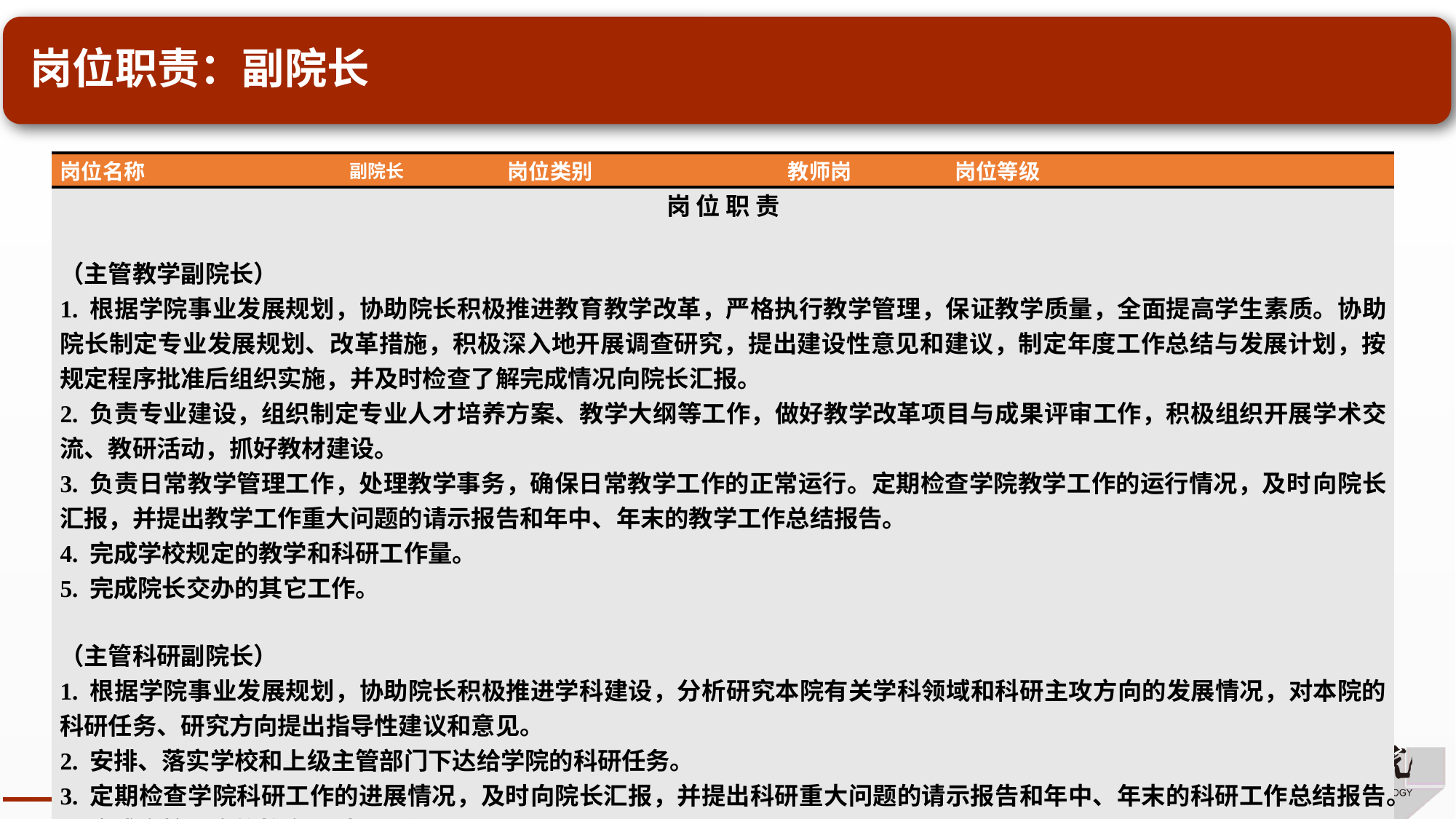

# 岗位职责：副院长
| 岗位名称 | 副院长 | 岗位类别 | 教师岗 | 岗位等级 |  |
| --- | --- | --- | --- | --- | --- |
| 岗 位 职 责   （主管教学副院长） 1. 根据学院事业发展规划，协助院长积极推进教育教学改革，严格执行教学管理，保证教学质量，全面提高学生素质。协助院长制定专业发展规划、改革措施，积极深入地开展调查研究，提出建设性意见和建议，制定年度工作总结与发展计划，按规定程序批准后组织实施，并及时检查了解完成情况向院长汇报。 2. 负责专业建设，组织制定专业人才培养方案、教学大纲等工作，做好教学改革项目与成果评审工作，积极组织开展学术交流、教研活动，抓好教材建设。 3. 负责日常教学管理工作，处理教学事务，确保日常教学工作的正常运行。定期检查学院教学工作的运行情况，及时向院长汇报，并提出教学工作重大问题的请示报告和年中、年末的教学工作总结报告。 4. 完成学校规定的教学和科研工作量。 5. 完成院长交办的其它工作。    （主管科研副院长） 1. 根据学院事业发展规划，协助院长积极推进学科建设，分析研究本院有关学科领域和科研主攻方向的发展情况，对本院的科研任务、研究方向提出指导性建议和意见。 2. 安排、落实学校和上级主管部门下达给学院的科研任务。 3. 定期检查学院科研工作的进展情况，及时向院长汇报，并提出科研重大问题的请示报告和年中、年末的科研工作总结报告。 4. 完成学校规定的教学和科研工作量。 5. 完成院长交办的其他工作任务。 |  |  |  |  |  |